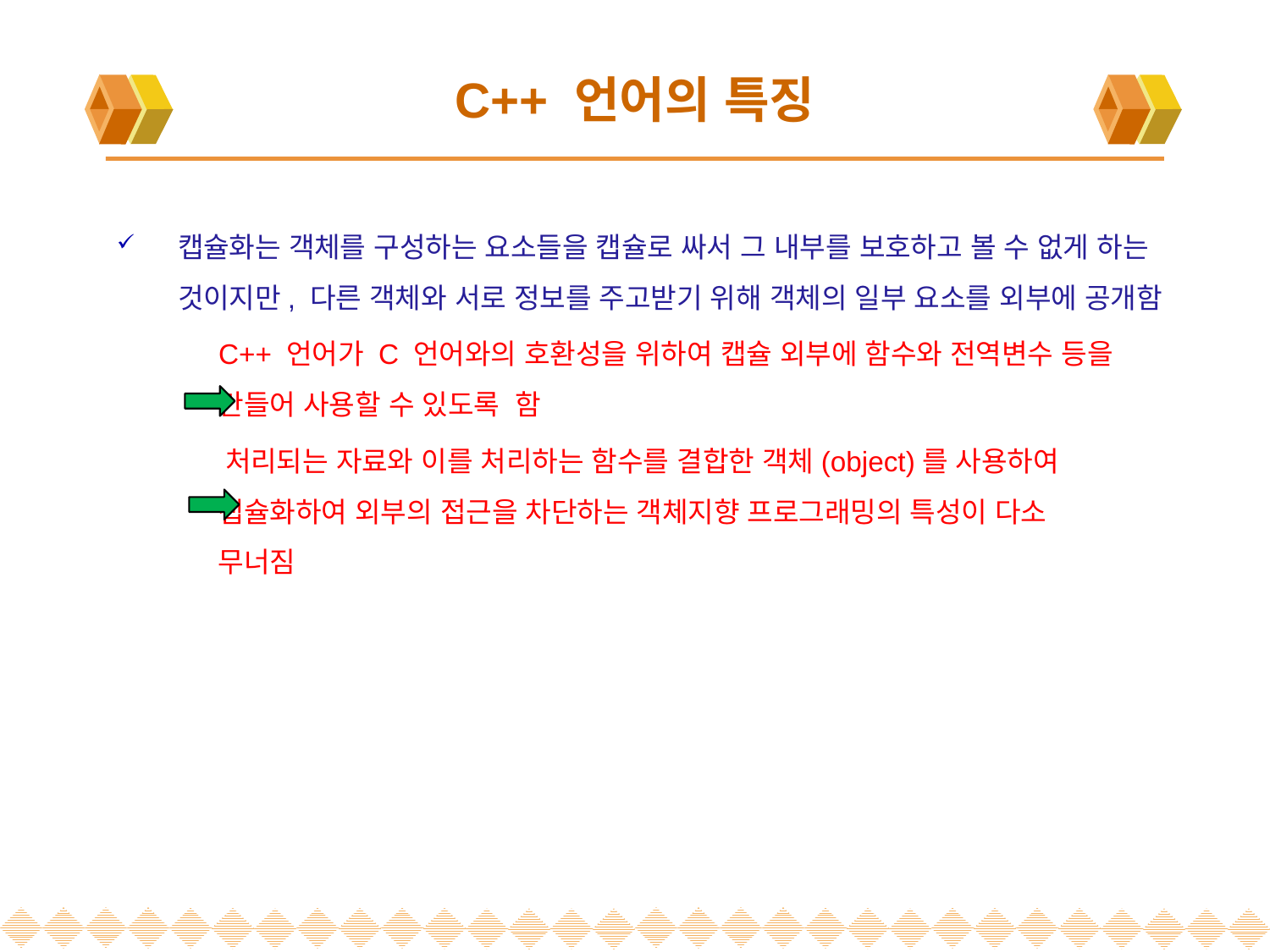

# C++ 언어의 특징
캡슐화는 객체를 구성하는 요소들을 캡슐로 싸서 그 내부를 보호하고 볼 수 없게 하는 것이지만, 다른 객체와 서로 정보를 주고받기 위해 객체의 일부 요소를 외부에 공개함
             C++ 언어가 C 언어와의 호환성을 위하여 캡슐 외부에 함수와 전역변수 등을
             만들어 사용할 수 있도록  함
             처리되는 자료와 이를 처리하는 함수를 결합한 객체(object)를 사용하여
             캡슐화하여 외부의 접근을 차단하는 객체지향 프로그래밍의 특성이 다소
             무너짐